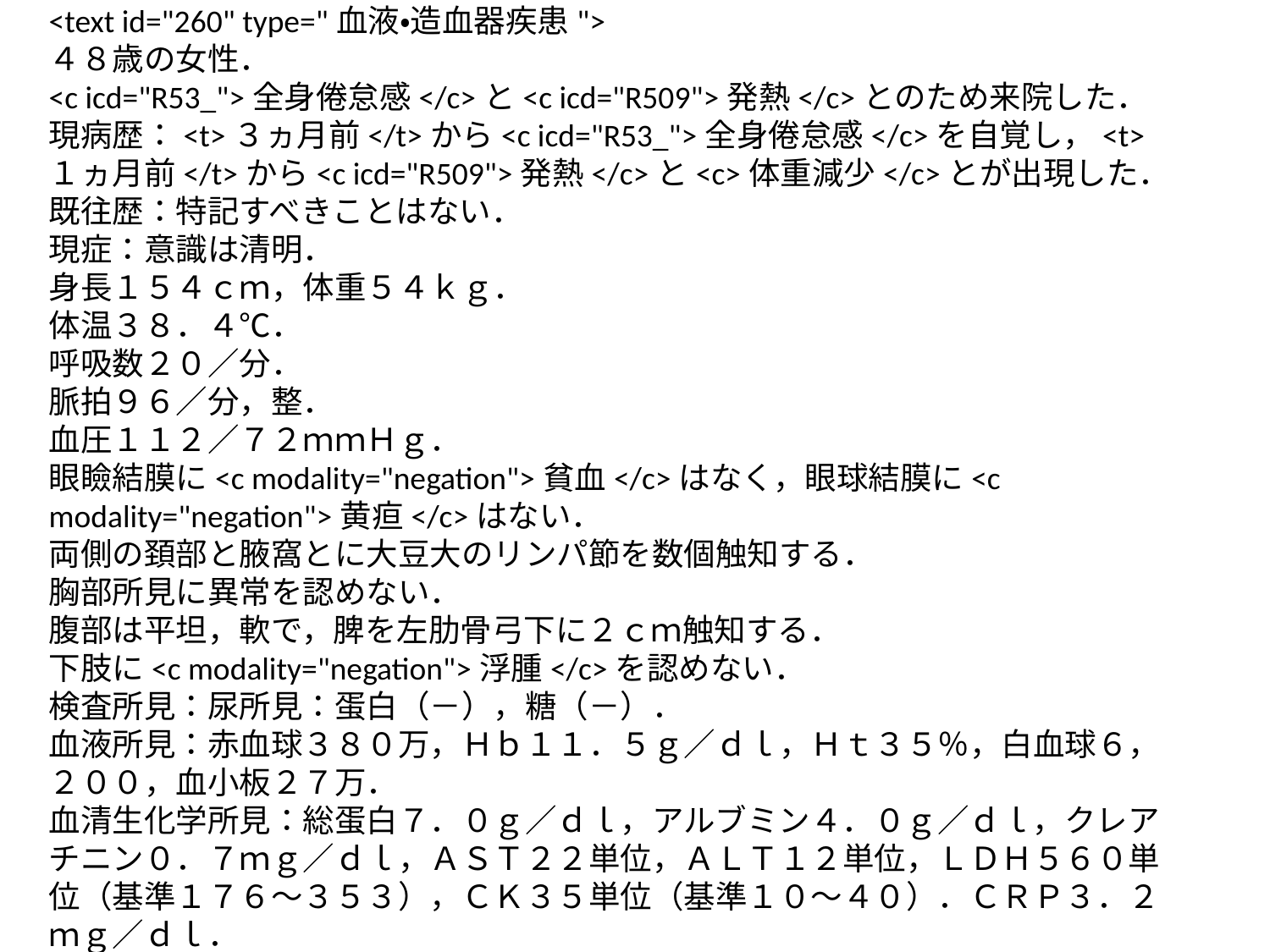

<text id="260" type="血液・造血器疾患">
４８歳の女性．
<c icd="R53_">全身倦怠感</c>と<c icd="R509">発熱</c>とのため来院した．
現病歴：<t>３ヵ月前</t>から<c icd="R53_">全身倦怠感</c>を自覚し，<t>１ヵ月前</t>から<c icd="R509">発熱</c>と<c>体重減少</c>とが出現した．
既往歴：特記すべきことはない．
現症：意識は清明．
身長１５４ｃｍ，体重５４ｋｇ．
体温３８．４℃．
呼吸数２０／分．
脈拍９６／分，整．
血圧１１２／７２ｍｍＨｇ．
眼瞼結膜に<c modality="negation">貧血</c>はなく，眼球結膜に<c modality="negation">黄疸</c>はない．
両側の頚部と腋窩とに大豆大のリンパ節を数個触知する．
胸部所見に異常を認めない．
腹部は平坦，軟で，脾を左肋骨弓下に２ｃｍ触知する．
下肢に<c modality="negation">浮腫</c>を認めない．
検査所見：尿所見：蛋白（－），糖（－）．
血液所見：赤血球３８０万，Ｈｂ１１．５ｇ／ｄｌ，Ｈｔ３５％，白血球６，２００，血小板２７万．
血清生化学所見：総蛋白７．０ｇ／ｄｌ，アルブミン４．０ｇ／ｄｌ，クレアチニン０．７ｍｇ／ｄｌ，ＡＳＴ２２単位，ＡＬＴ１２単位，ＬＤＨ５６０単位（基準１７６～３５３），ＣＫ３５単位（基準１０～４０）．ＣＲＰ３．２ｍｇ／ｄｌ．
診断：<c>悪性リンパ腫</c>（鑑別として<c>伝染性単核球症</c>，<c>成人Ｓｔｉｌｌ病</c>）
</text>